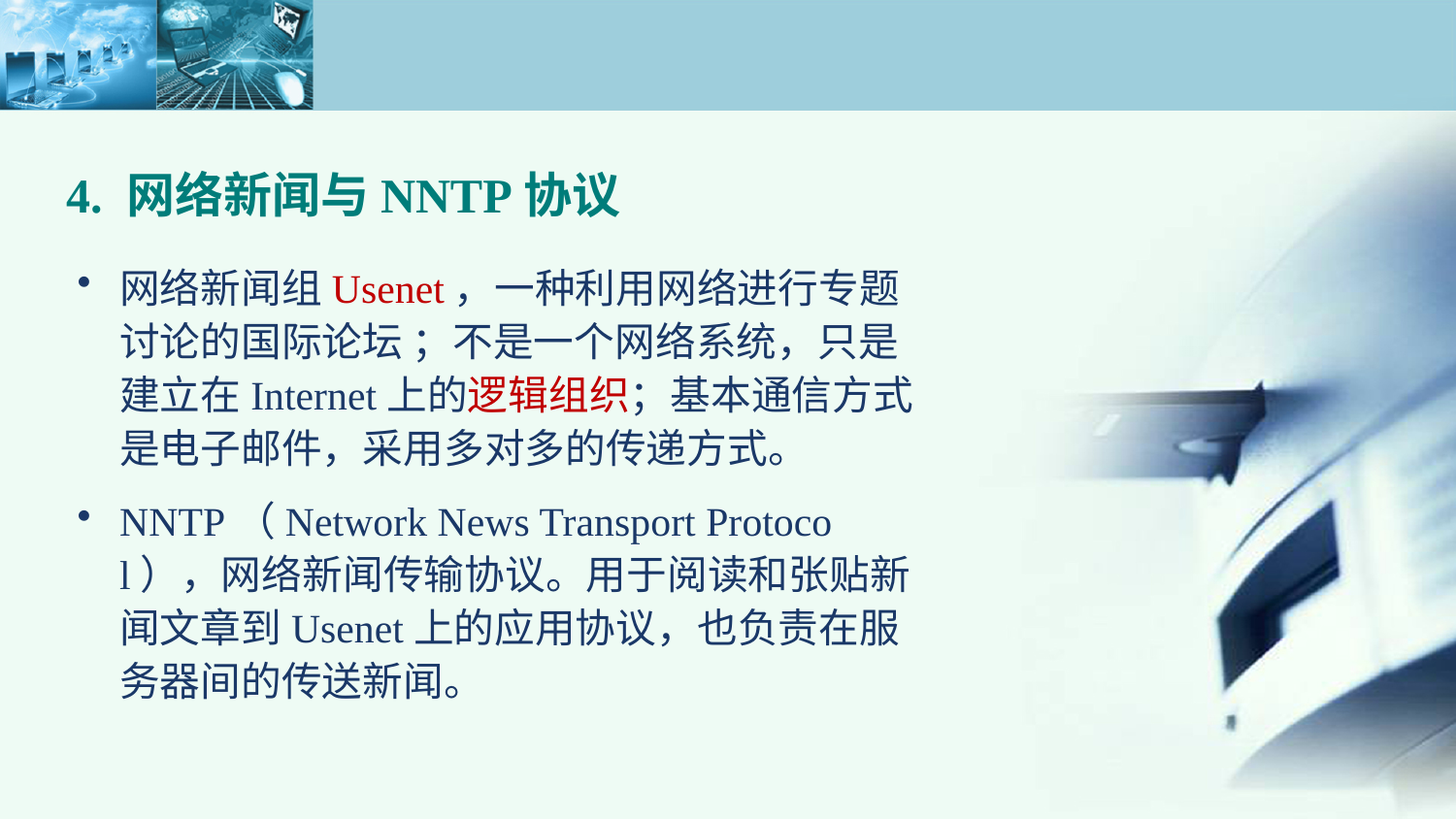

4. 网络新闻与NNTP协议
网络新闻组Usenet，一种利用网络进行专题讨论的国际论坛 ；不是一个网络系统，只是建立在Internet上的逻辑组织；基本通信方式是电子邮件，采用多对多的传递方式。
NNTP（Network News Transport Protocol），网络新闻传输协议。用于阅读和张贴新闻文章到Usenet上的应用协议，也负责在服务器间的传送新闻。